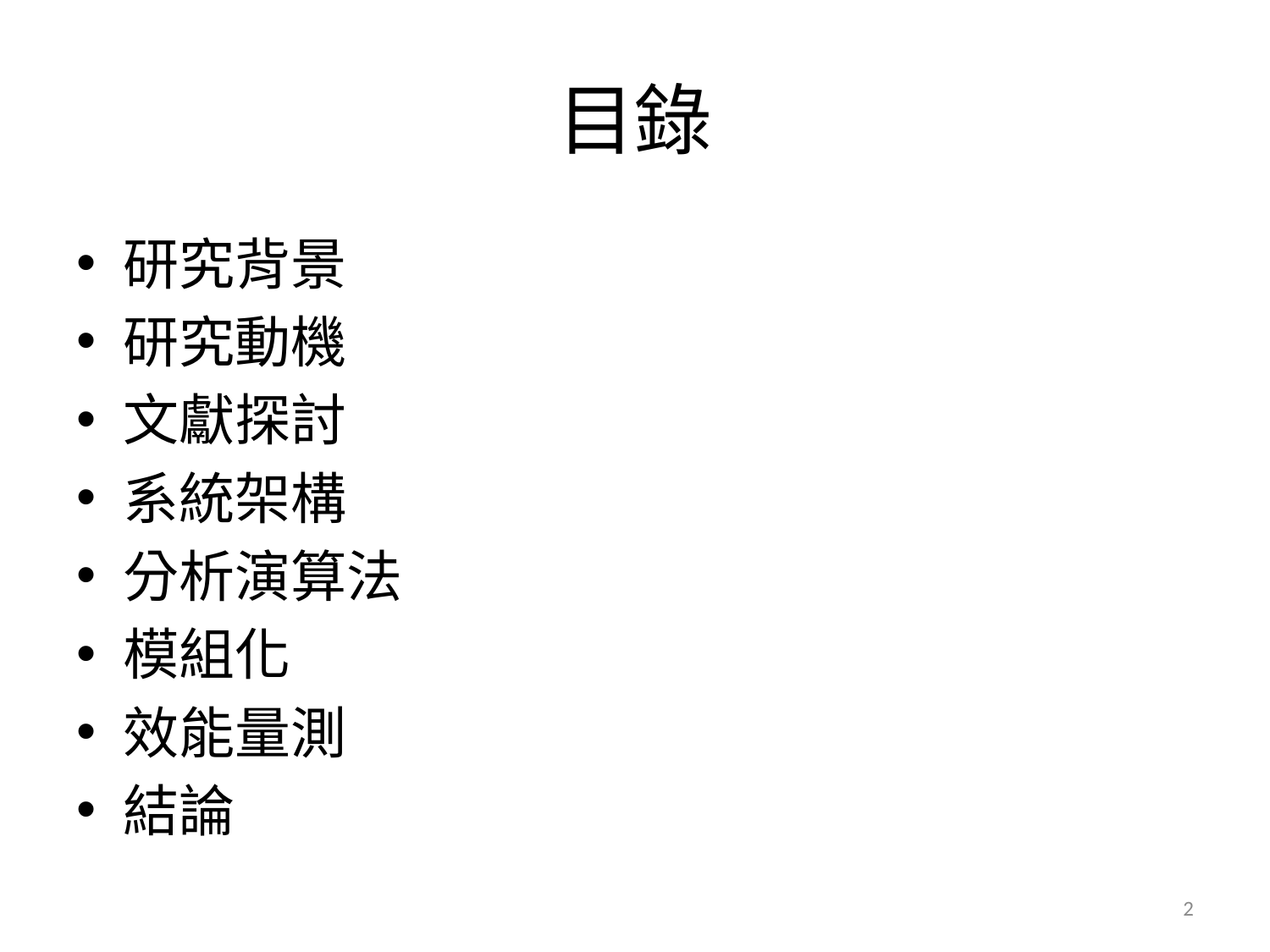

# 目錄
研究背景
研究動機
文獻探討
系統架構
分析演算法
模組化
效能量測
結論

2